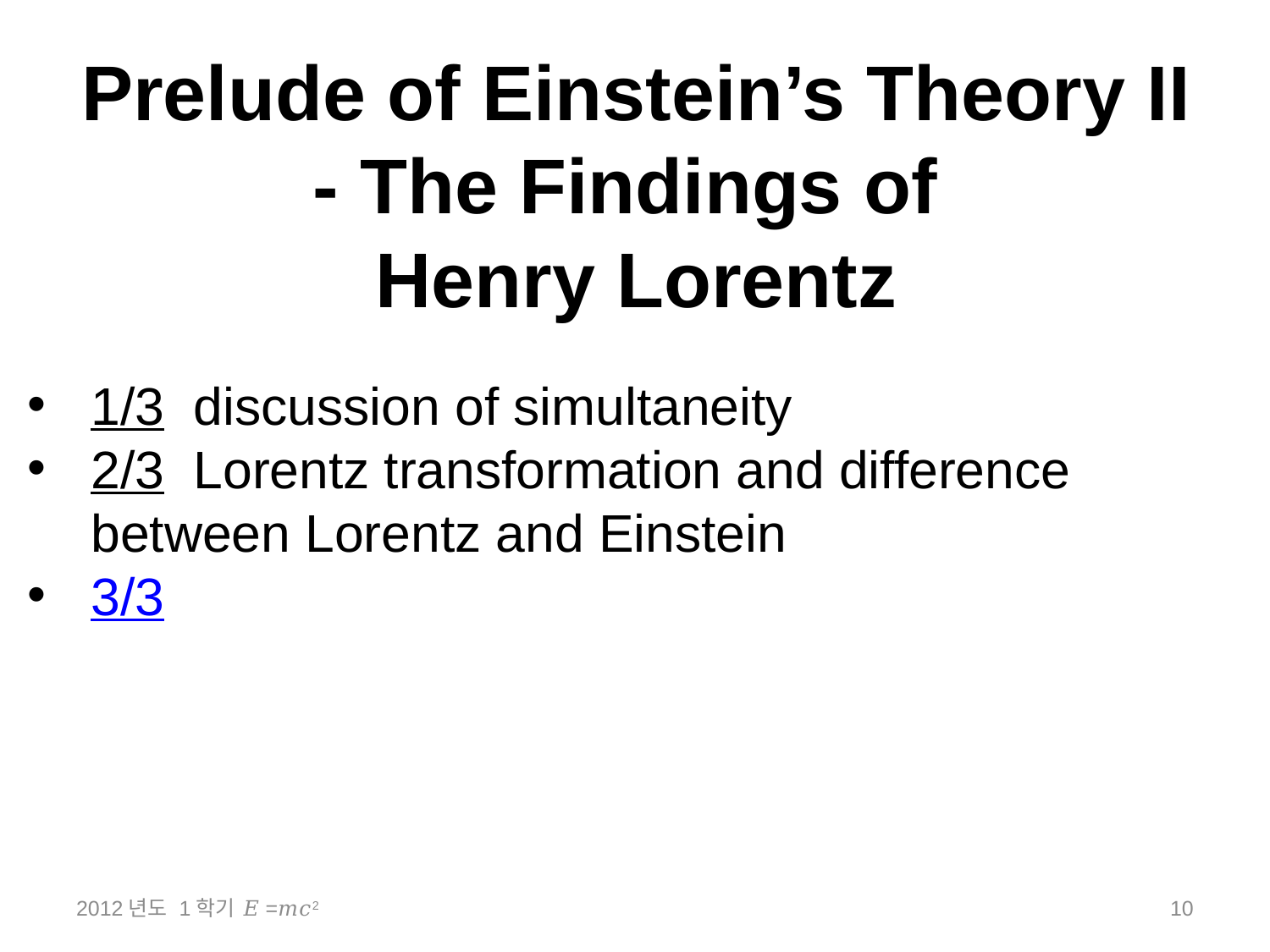

# Prelude of Einstein’s Theory II - The Findings of Henry Lorentz
1/3  discussion of simultaneity
2/3  Lorentz transformation and difference between Lorentz and Einstein
3/3

2012년도 1학기 𝐸=𝑚𝑐2
10